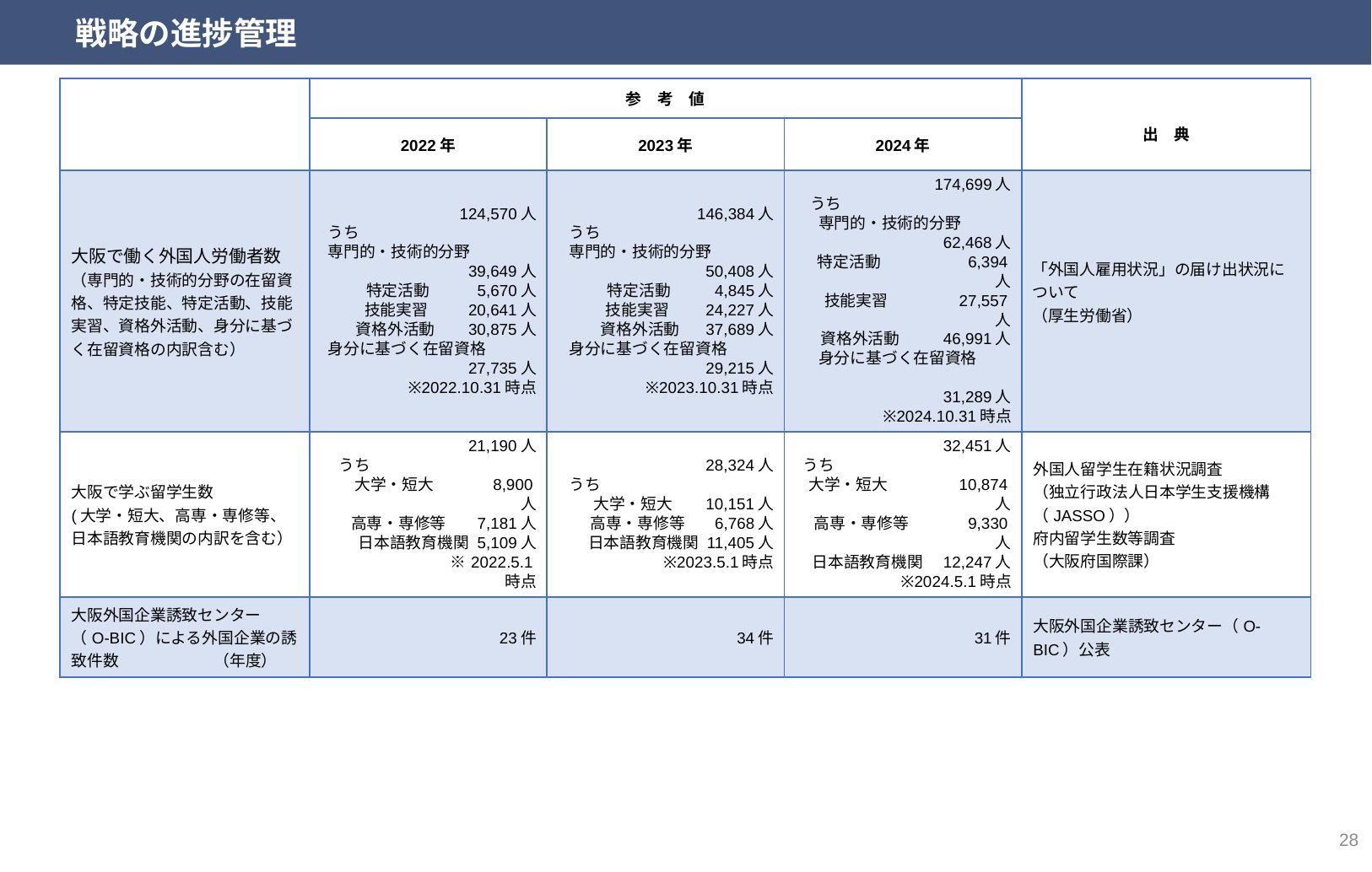

戦略の進捗管理
|  | 参　考　値 |  |  | 出　典 |
| --- | --- | --- | --- | --- |
|  | 2022年 | 2023年 | 2024年 |  |
| 大阪で働く外国人労働者数 （専門的・技術的分野の在留資格、特定技能、特定活動、技能実習、資格外活動、身分に基づく在留資格の内訳含む） | 124,570人 うち 専門的・技術的分野 39,649人 特定活動 5,670人 技能実習 20,641人 資格外活動 30,875人 身分に基づく在留資格 27,735人 ※2022.10.31時点 | 146,384人 うち 専門的・技術的分野 50,408人 特定活動 4,845人 技能実習 24,227人 資格外活動 37,689人 身分に基づく在留資格 29,215人 ※2023.10.31時点 | 174,699人 うち 　専門的・技術的分野 62,468人 　 特定活動 　　　　　6,394人 　技能実習　　　　 27,557人 　資格外活動 　　 46,991人 　身分に基づく在留資格 　　　　　　　　　　　 31,289人 ※2024.10.31時点 | 「外国人雇用状況」の届け出状況について （厚生労働省） |
| 大阪で学ぶ留学生数 (大学・短大、高専・専修等、 日本語教育機関の内訳を含む） | 21,190人 うち 　 大学・短大 　　　 8,900人 　 高専・専修等 　 7,181人 　 日本語教育機関 5,109人 　　　　　　　※2022.5.1時点 | 28,324人 うち 大学・短大 10,151人 高専・専修等 6,768人 日本語教育機関 11,405人 ※2023.5.1時点 | 32,451人 うち 大学・短大 　　　　10,874人 高専・専修等 　　　 9,330人 日本語教育機関　12,247人 ※2024.5.1時点 | 外国人留学生在籍状況調査 （独立行政法人日本学生支援機構（JASSO）） 府内留学生数等調査 （大阪府国際課） |
| 大阪外国企業誘致センター（O-BIC）による外国企業の誘致件数　　　　　　（年度） | 23件 | 34件 | 31件 | 大阪外国企業誘致センター（O-BIC）公表 |
28